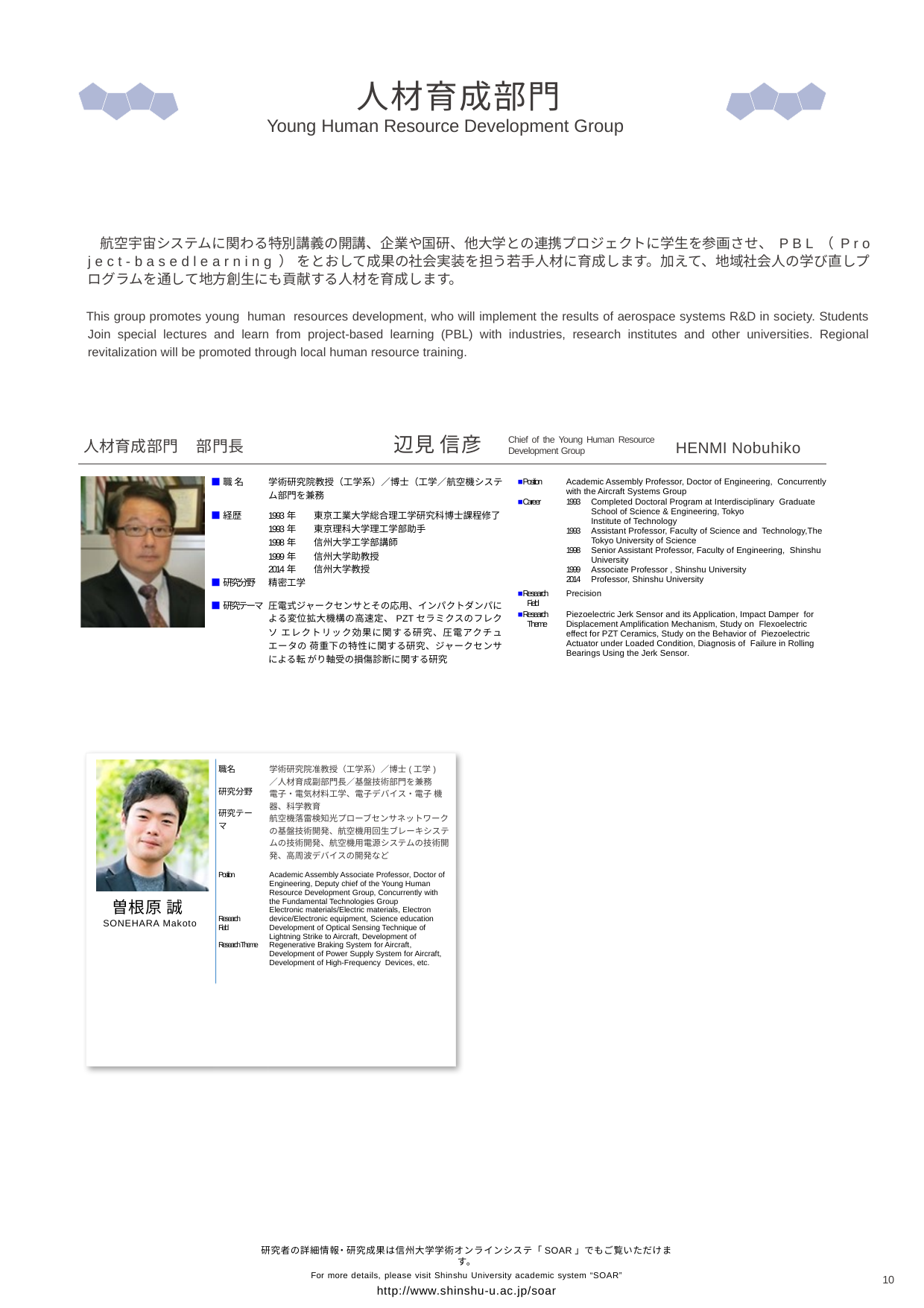

人材育成部門
Young Human Resource Development Group

航空宇宙システムに関わる特別講義の開講、企業や国研、他大学との連携プロジェクトに学生を参画させ、 P B L （ P r o j e c t - b a s e d l e a r n i n g ） をとおして成果の社会実装を担う若手人材に育成します。加えて、地域社会人の学び直しプログラムを通して地方創生にも貢献する人材を育成します。

This group promotes young  human  resources development, who will implement the results of aerospace systems R&D in society. Students Join special lectures and learn from project-based learning (PBL) with industries, research institutes and other universities. Regional revitalization will be promoted through local human resource training.
辺見 信彦
Chief of the Young Human Resource  Development Group
人材育成部門	部門長
HENMI Nobuhiko

| ■職 名 | 学術研究院教授（工学系）／博士（工学／航空機システム部門を兼務 |  |
| --- | --- | --- |
| ■経 歴 | 1993年 1993年 1998年 1999年 2014年 | 東京工業大学総合理工学研究科博士課程修了 東京理科大学理工学部助手 信州大学工学部講師 信州大学助教授 信州大学教授 |
| ■研究分野 | 精密工学 |  |
| ■研究テーマ | 圧電式ジャークセンサとその応用、インパクトダンパによる変位拡大機構の高速定、PZTセラミクスのフレクソ エレクトリック効果に関する研究、圧電アクチュエータの 荷重下の特性に関する研究、ジャークセンサによる転 がり軸受の損傷診断に関する研究 |  |

| ■Position | Academic Assembly Professor, Doctor of Engineering, Concurrently with the Aircraft Systems Group |  |
| --- | --- | --- |
| ■Career | 1993 1993 1998 1999 2014 | Completed Doctoral Program at Interdisciplinary Graduate School of Science & Engineering, Tokyo Institute of Technology Assistant Professor, Faculty of Science and Technology,The Tokyo University of Science Senior Assistant Professor, Faculty of Engineering, Shinshu University Associate Professor , Shinshu University Professor, Shinshu University |
| ■Research Field | Precision |  |
| ■Research Theme | Piezoelectric Jerk Sensor and its Application, Impact Damper for Displacement Amplification Mechanism, Study on Flexoelectric effect for PZT Ceramics, Study on the Behavior of Piezoelectric Actuator under Loaded Condition, Diagnosis of Failure in Rolling Bearings Using the Jerk Sensor. |  |
| 曽根原 誠SONEHARA Makoto | 職名 研究分野 研究テーマ | 学術研究院准教授（工学系）／博士(工学) ／人材育成副部門長／基盤技術部門を兼務 電子・電気材料工学、電子デバイス・電子 機器、科学教育 航空機落雷検知光プローブセンサネットワークの基盤技術開発、航空機用回生ブレーキシステムの技術開発、航空機用電源システムの技術開発、高周波デバイスの開発など |
| --- | --- | --- |
|  | Position Research Field Research Theme | Academic Assembly Associate Professor, Doctor of Engineering, Deputy chief of the Young Human Resource Development Group, Concurrently with the Fundamental Technologies Group Electronic materials/Electric materials, Electron device/Electronic equipment, Science education Development of Optical Sensing Technique of Lightning Strike to Aircraft, Development of Regenerative Braking System for Aircraft, Development of Power Supply System for Aircraft, Development of High-Frequency Devices, etc. |

研究者の詳細情報・研究成果は信州大学学術オンラインシステ「SOAR」でもご覧いただけます。
For more details, please visit Shinshu University academic system “SOAR”
http://www.shinshu-u.ac.jp/soar
10